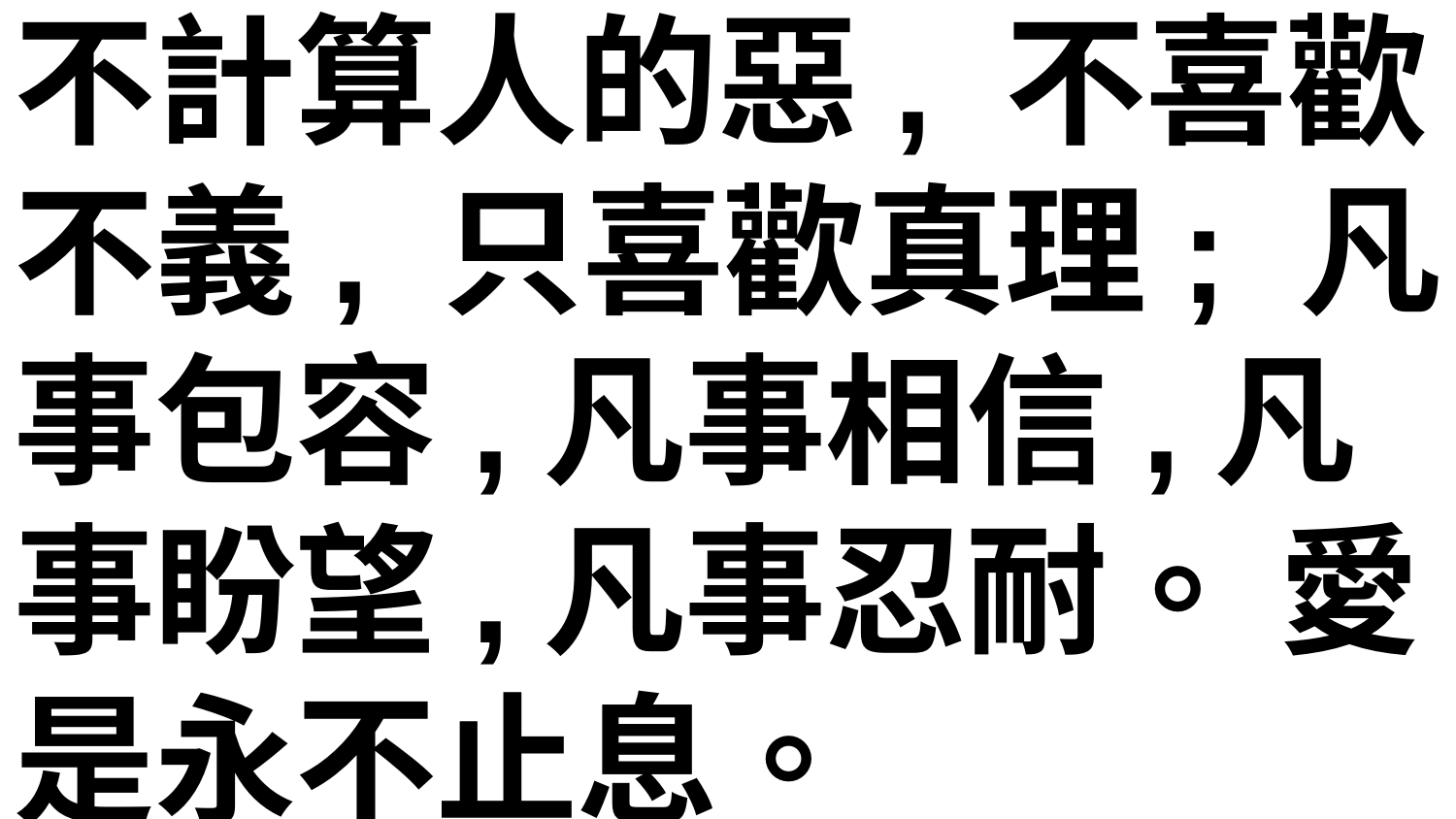

不計算人的惡, 不喜歡不義, 只喜歡真理; 凡事包容,凡事相信,凡事盼望,凡事忍耐。 愛是永不止息。